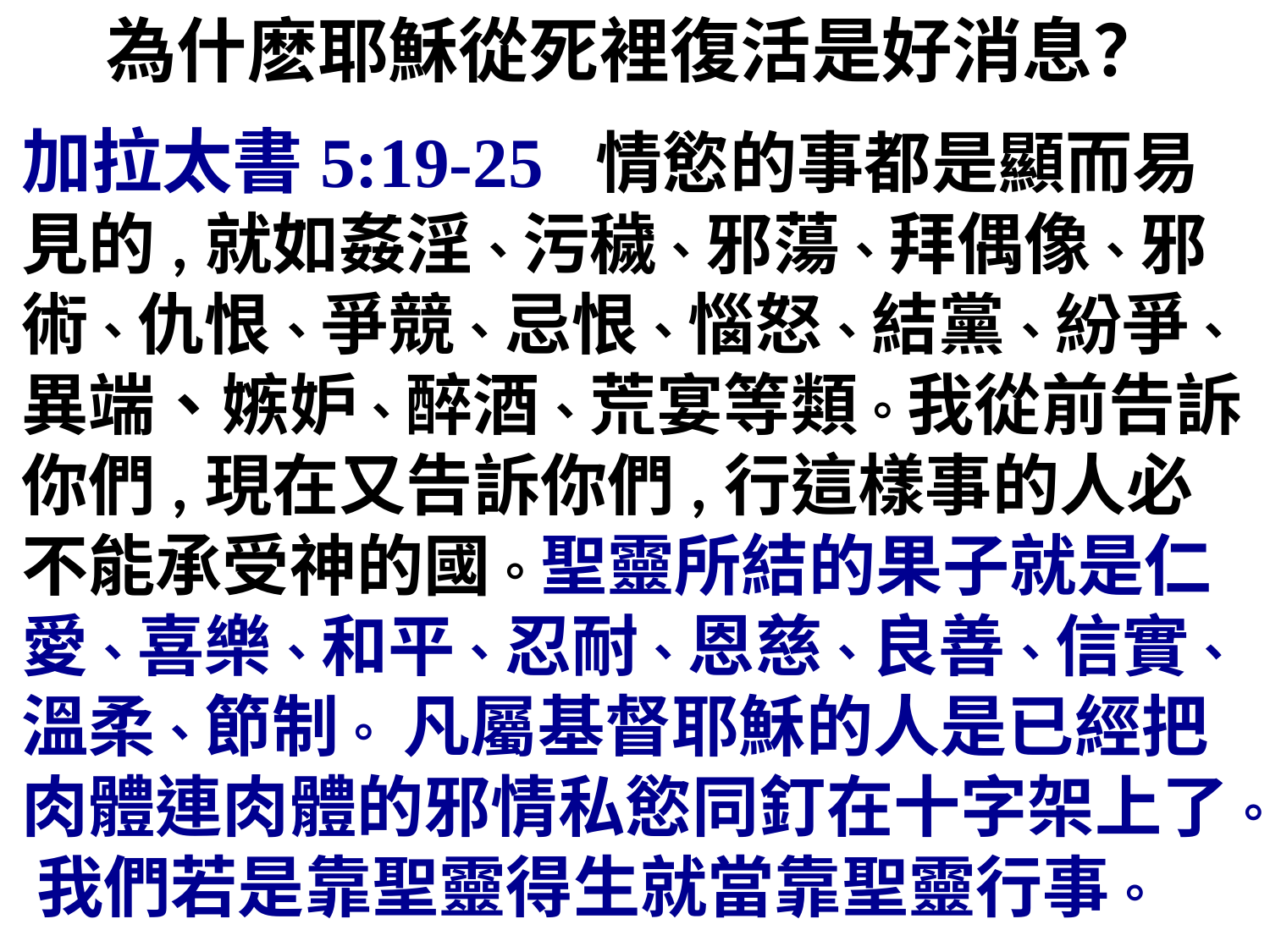

為什麽耶穌從死裡復活是好消息？
加拉太書5:19-25  情慾的事都是顯而易見的,就如姦淫、污穢、邪蕩、拜偶像、邪術、仇恨、爭競、忌恨、惱怒、結黨、紛爭、異端、嫉妒、醉酒、荒宴等類。我從前告訴你們,現在又告訴你們,行這樣事的人必不能承受神的國。聖靈所結的果子就是仁愛、喜樂、和平、忍耐、恩慈、良善、信實、溫柔、節制。 凡屬基督耶穌的人是已經把肉體連肉體的邪情私慾同釘在十字架上了。 我們若是靠聖靈得生就當靠聖靈行事。